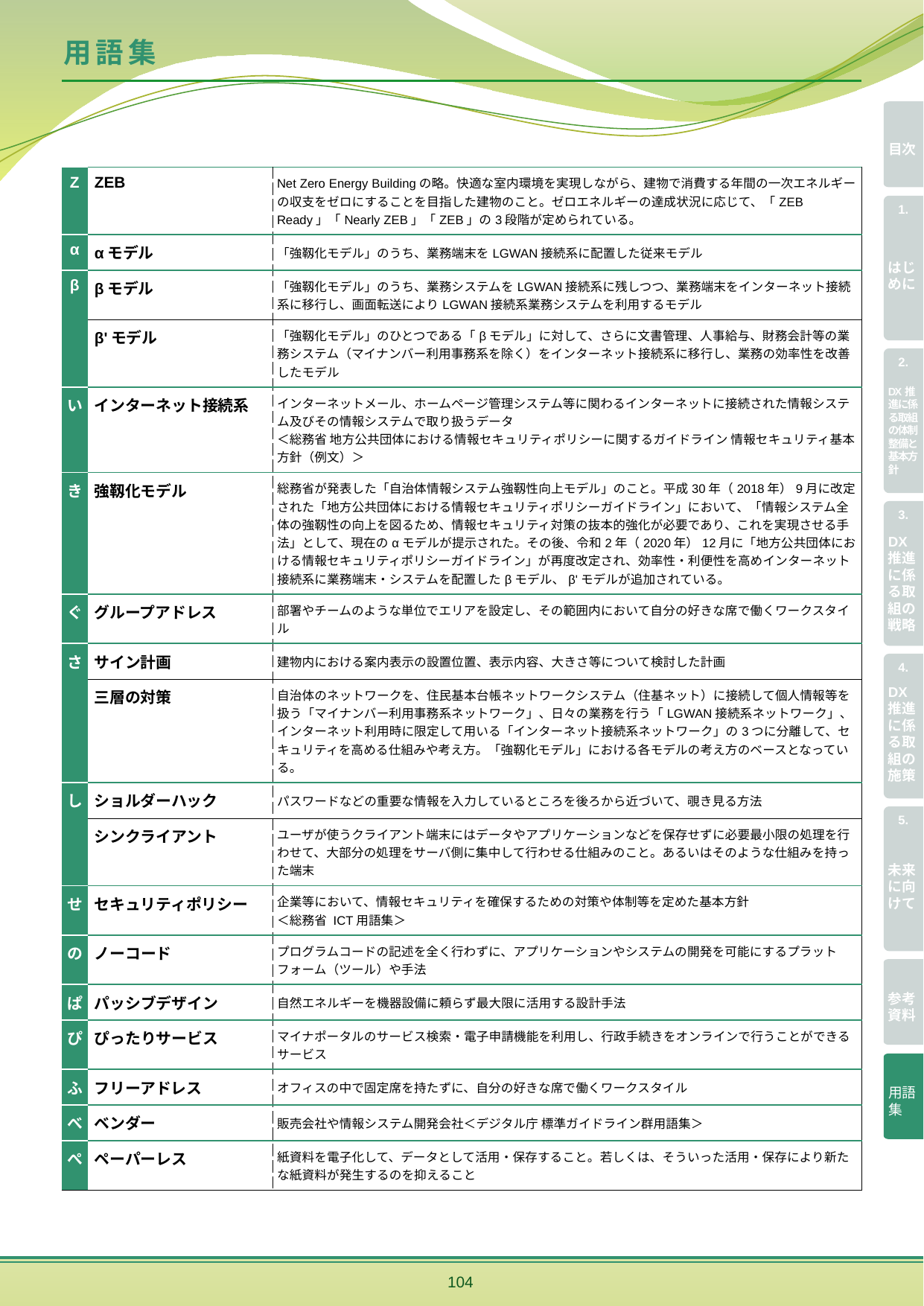

# 用語集
| Z | ZEB | Net Zero Energy Buildingの略。快適な室内環境を実現しながら、建物で消費する年間の一次エネルギーの収支をゼロにすることを目指した建物のこと。ゼロエネルギーの達成状況に応じて、「ZEB Ready」「Nearly ZEB」「ZEB」の3段階が定められている。 |
| --- | --- | --- |
| α | αモデル | 「強靱化モデル」のうち、業務端末をLGWAN接続系に配置した従来モデル |
| β | βモデル | 「強靱化モデル」のうち、業務システムをLGWAN接続系に残しつつ、業務端末をインターネット接続系に移行し、画面転送によりLGWAN接続系業務システムを利用するモデル |
|  | β'モデル | 「強靱化モデル」のひとつである「βモデル」に対して、さらに文書管理、人事給与、財務会計等の業務システム（マイナンバー利用事務系を除く）をインターネット接続系に移行し、業務の効率性を改善したモデル |
| い | インターネット接続系 | インターネットメール、ホームページ管理システム等に関わるインターネットに接続された情報システム及びその情報システムで取り扱うデータ ＜総務省 地方公共団体における情報セキュリティポリシーに関するガイドライン 情報セキュリティ基本方針（例文）＞ |
| き | 強靱化モデル | 総務省が発表した「自治体情報システム強靱性向上モデル」のこと。平成30年（2018年）9月に改定された「地方公共団体における情報セキュリティポリシーガイドライン」において、「情報システム全体の強靱性の向上を図るため、情報セキュリティ対策の抜本的強化が必要であり、これを実現させる手法」として、現在のαモデルが提示された。その後、令和2年（2020年）12月に「地方公共団体における情報セキュリティポリシーガイドライン」が再度改定され、効率性・利便性を高めインターネット接続系に業務端末・システムを配置したβモデル、β'モデルが追加されている。 |
| ぐ | グループアドレス | 部署やチームのような単位でエリアを設定し、その範囲内において自分の好きな席で働くワークスタイル |
| さ | サイン計画 | 建物内における案内表示の設置位置、表示内容、大きさ等について検討した計画 |
|  | 三層の対策 | 自治体のネットワークを、住民基本台帳ネットワークシステム（住基ネット）に接続して個人情報等を扱う「マイナンバー利用事務系ネットワーク」、日々の業務を行う「LGWAN接続系ネットワーク」、インターネット利用時に限定して用いる「インターネット接続系ネットワーク」の3つに分離して、セキュリティを高める仕組みや考え方。「強靱化モデル」における各モデルの考え方のベースとなっている。 |
| し | ショルダーハック | パスワードなどの重要な情報を入力しているところを後ろから近づいて、覗き見る方法 |
|  | シンクライアント | ユーザが使うクライアント端末にはデータやアプリケーションなどを保存せずに必要最小限の処理を行わせて、大部分の処理をサーバ側に集中して行わせる仕組みのこと。あるいはそのような仕組みを持った端末 |
| せ | セキュリティポリシー | 企業等において、情報セキュリティを確保するための対策や体制等を定めた基本方針 ＜総務省 ICT用語集＞ |
| の | ノーコード | プログラムコードの記述を全く行わずに、アプリケーションやシステムの開発を可能にするプラットフォーム（ツール）や手法 |
| ぱ | パッシブデザイン | 自然エネルギーを機器設備に頼らず最大限に活用する設計手法 |
| ぴ | ぴったりサービス | マイナポータルのサービス検索・電子申請機能を利用し、行政手続きをオンラインで行うことができるサービス |
| ふ | フリーアドレス | オフィスの中で固定席を持たずに、自分の好きな席で働くワークスタイル |
| べ | ベンダー | 販売会社や情報システム開発会社＜デジタル庁 標準ガイドライン群用語集＞ |
| ぺ | ペーパーレス | 紙資料を電子化して、データとして活用・保存すること。若しくは、そういった活用・保存により新たな紙資料が発生するのを抑えること |
104